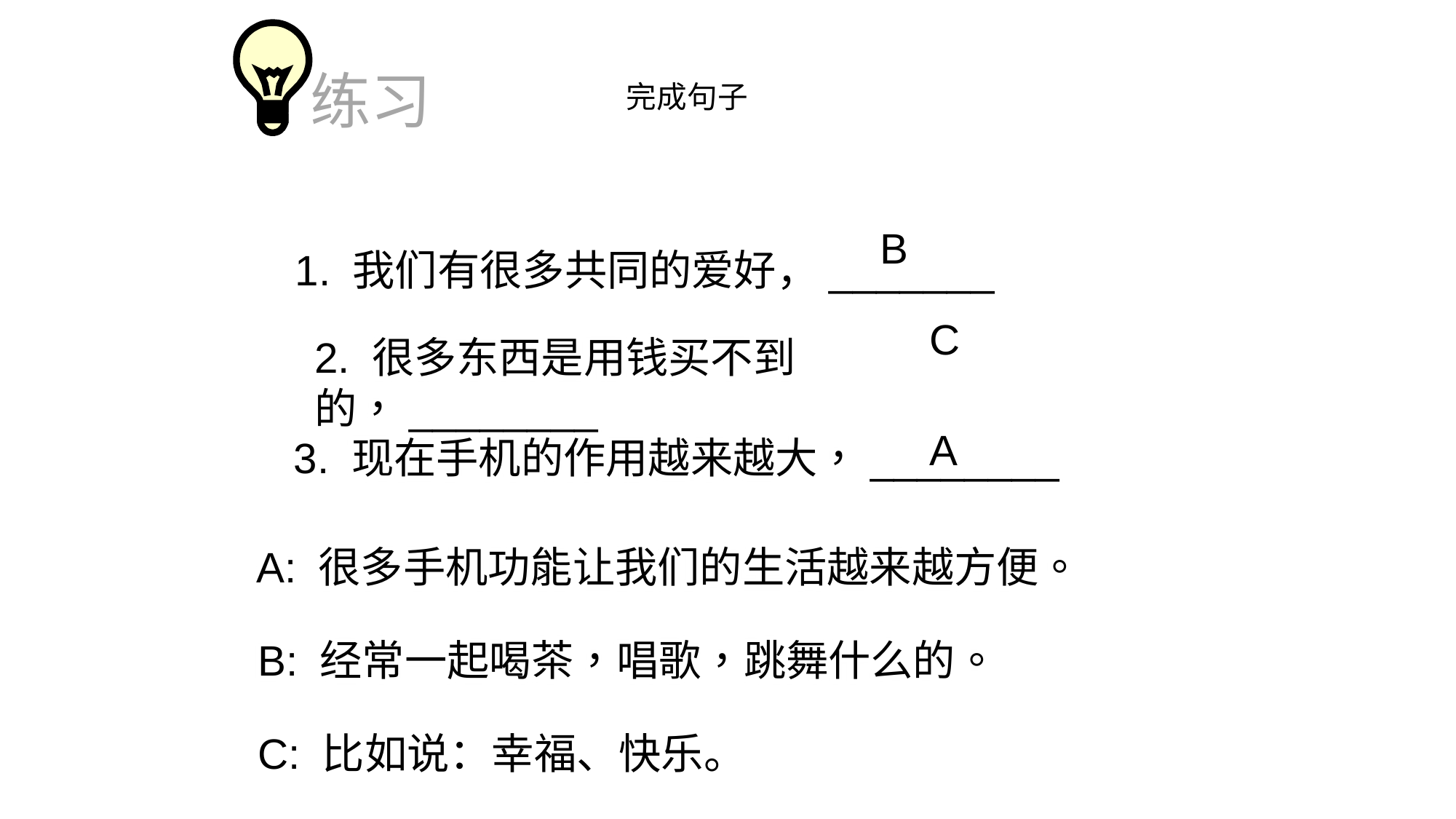

练习
完成句子
B
1. 我们有很多共同的爱好，_______
C
2. 很多东西是用钱买不到的，________
A
3. 现在手机的作用越来越大，________
A: 很多手机功能让我们的生活越来越方便。
B: 经常一起喝茶，唱歌，跳舞什么的。
C: 比如说：幸福、快乐。